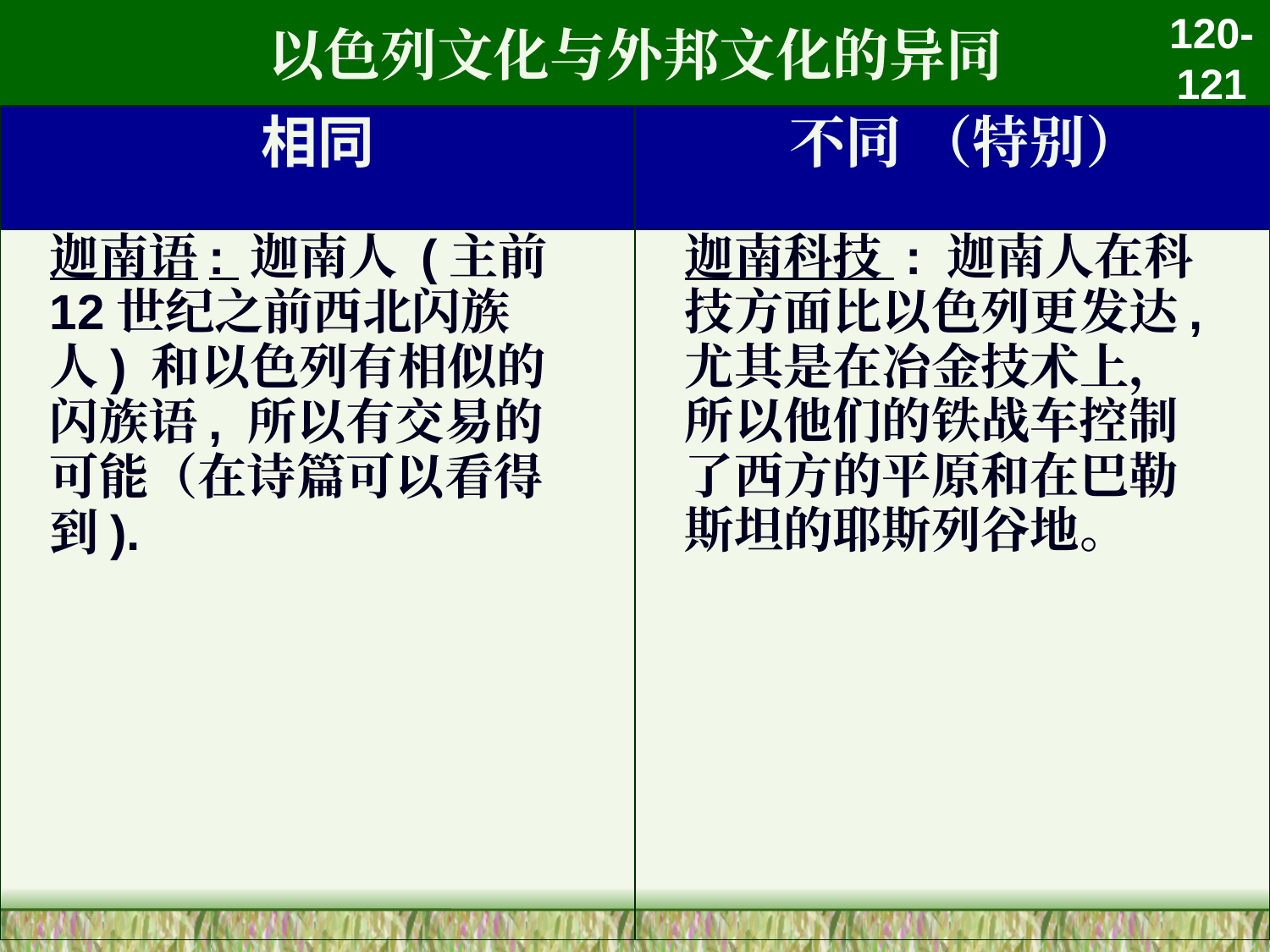

# 以色列文化与外邦文化的异同
120-121
| 相同 | 不同 （特别） |
| --- | --- |
| 迦南语: 迦南人 (主前12世纪之前西北闪族人) 和以色列有相似的闪族语, 所以有交易的可能（在诗篇可以看得到). | 迦南科技 : 迦南人在科技方面比以色列更发达,尤其是在冶金技术上，所以他们的铁战车控制了西方的平原和在巴勒斯坦的耶斯列谷地。 |